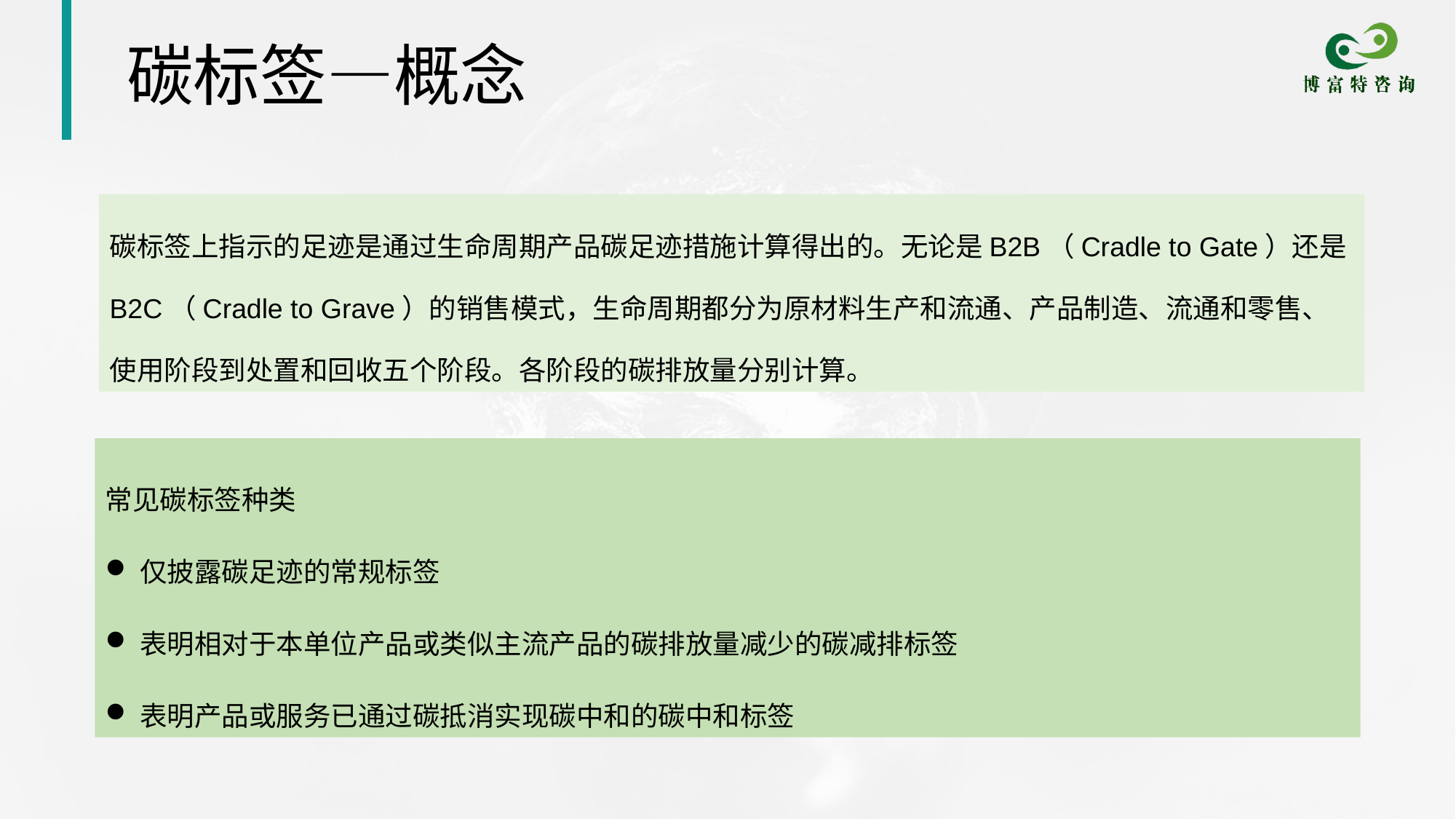

# 碳标签—概念
碳标签上指示的足迹是通过生命周期产品碳足迹措施计算得出的。无论是B2B（Cradle to Gate）还是B2C（Cradle to Grave）的销售模式，生命周期都分为原材料生产和流通、产品制造、流通和零售、使用阶段到处置和回收五个阶段。各阶段的碳排放量分别计算。
常见碳标签种类
仅披露碳足迹的常规标签
表明相对于本单位产品或类似主流产品的碳排放量减少的碳减排标签
表明产品或服务已通过碳抵消实现碳中和的碳中和标签